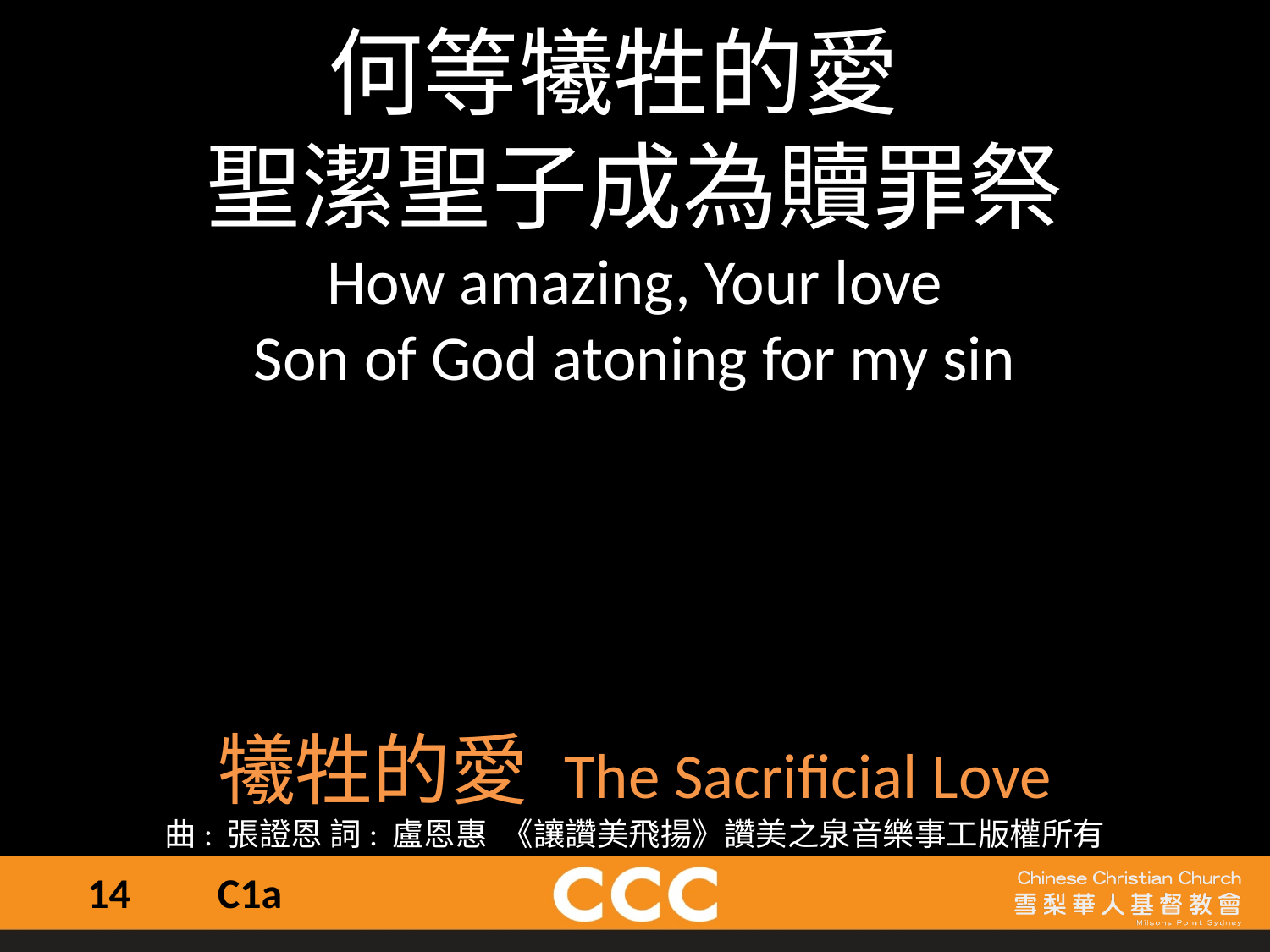

何等犧牲的愛
聖潔聖子成為贖罪祭
How amazing, Your love
Son of God atoning for my sin
犧牲的愛 The Sacrificial Love
曲: 張證恩 詞: 盧恩惠  《讓讚美飛揚》讚美之泉音樂事工版權所有
14
C1a